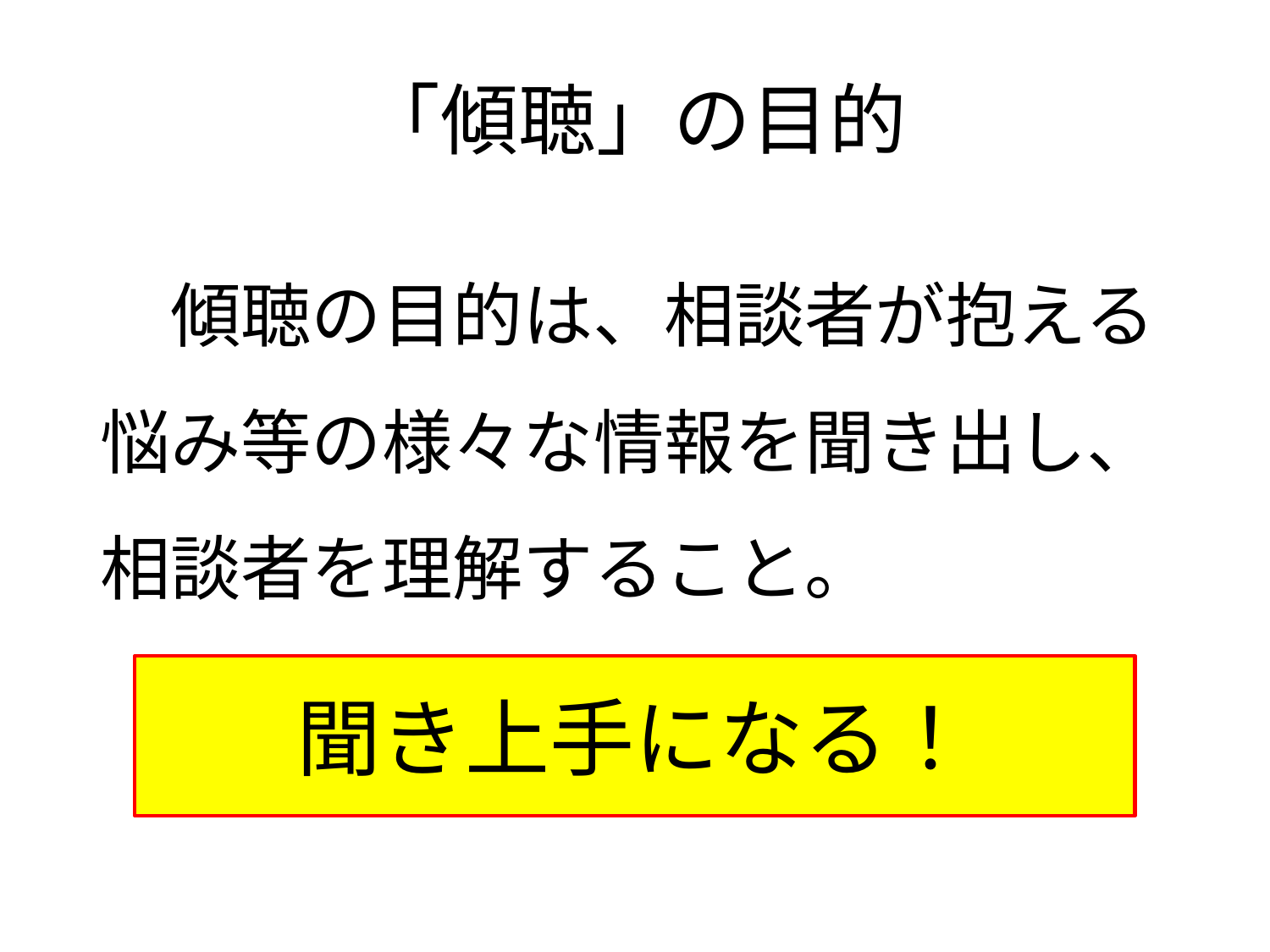

# 「傾聴」の目的
　傾聴の目的は、相談者が抱える悩み等の様々な情報を聞き出し、相談者を理解すること。
聞き上手になる！